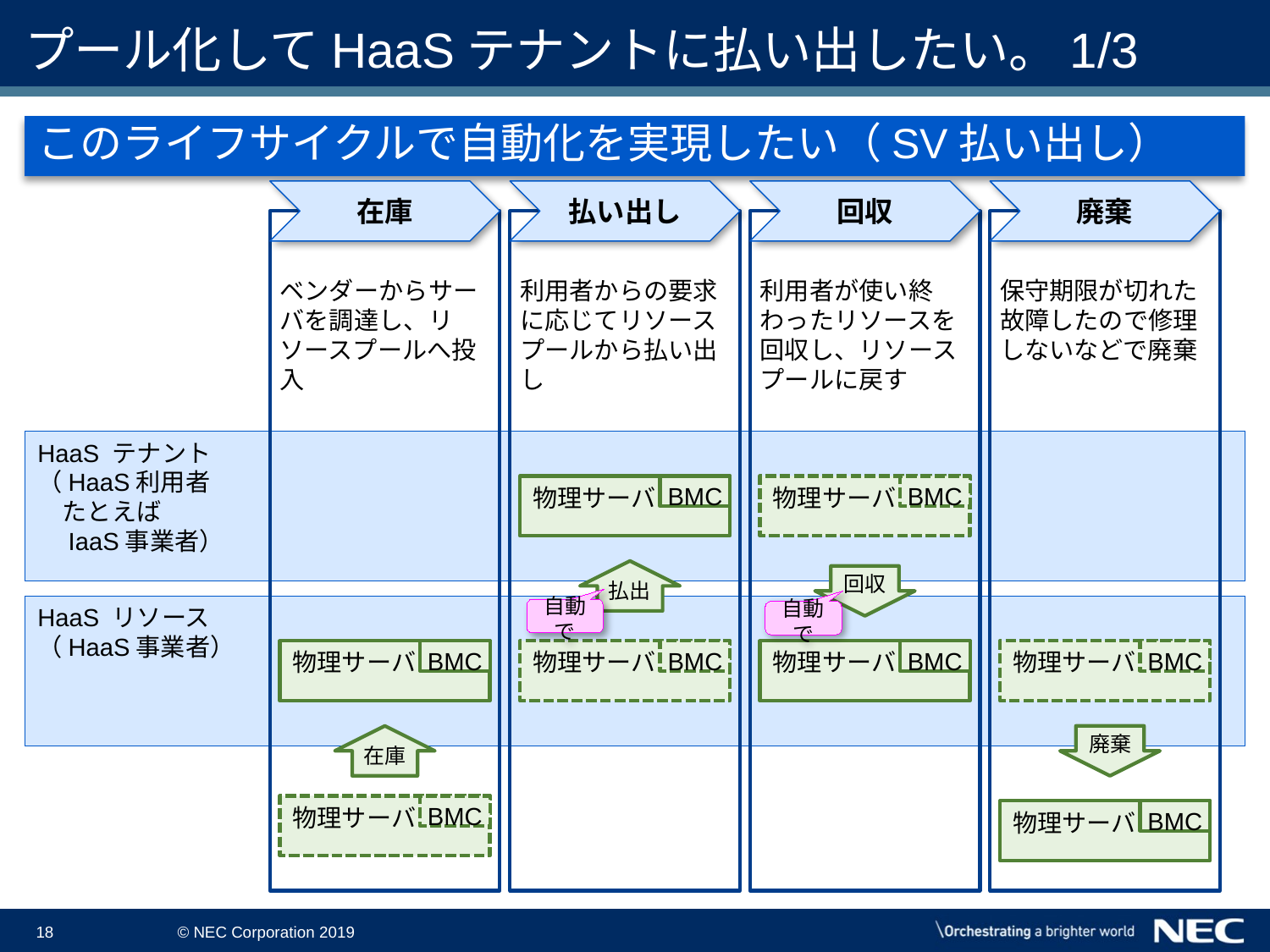

# プール化してHaaSテナントに払い出したい。1/3
このライフサイクルで自動化を実現したい（SV払い出し）
在庫
払い出し
回収
廃棄

ベンダーからサーバを調達し、リソースプールへ投入

利用者からの要求に応じてリソースプールから払い出し

利用者が使い終わったリソースを回収し、リソースプールに戻す

保守期限が切れた
故障したので修理しないなどで廃棄
HaaS テナント
（HaaS利用者
　たとえば
　IaaS事業者）
物理サーバ
物理サーバ
BMC
BMC
払出
回収
HaaS リソース
（HaaS事業者）
自動で
自動で
物理サーバ
物理サーバ
BMC
BMC
物理サーバ
物理サーバ
BMC
BMC
在庫
廃棄
物理サーバ
BMC
物理サーバ
BMC